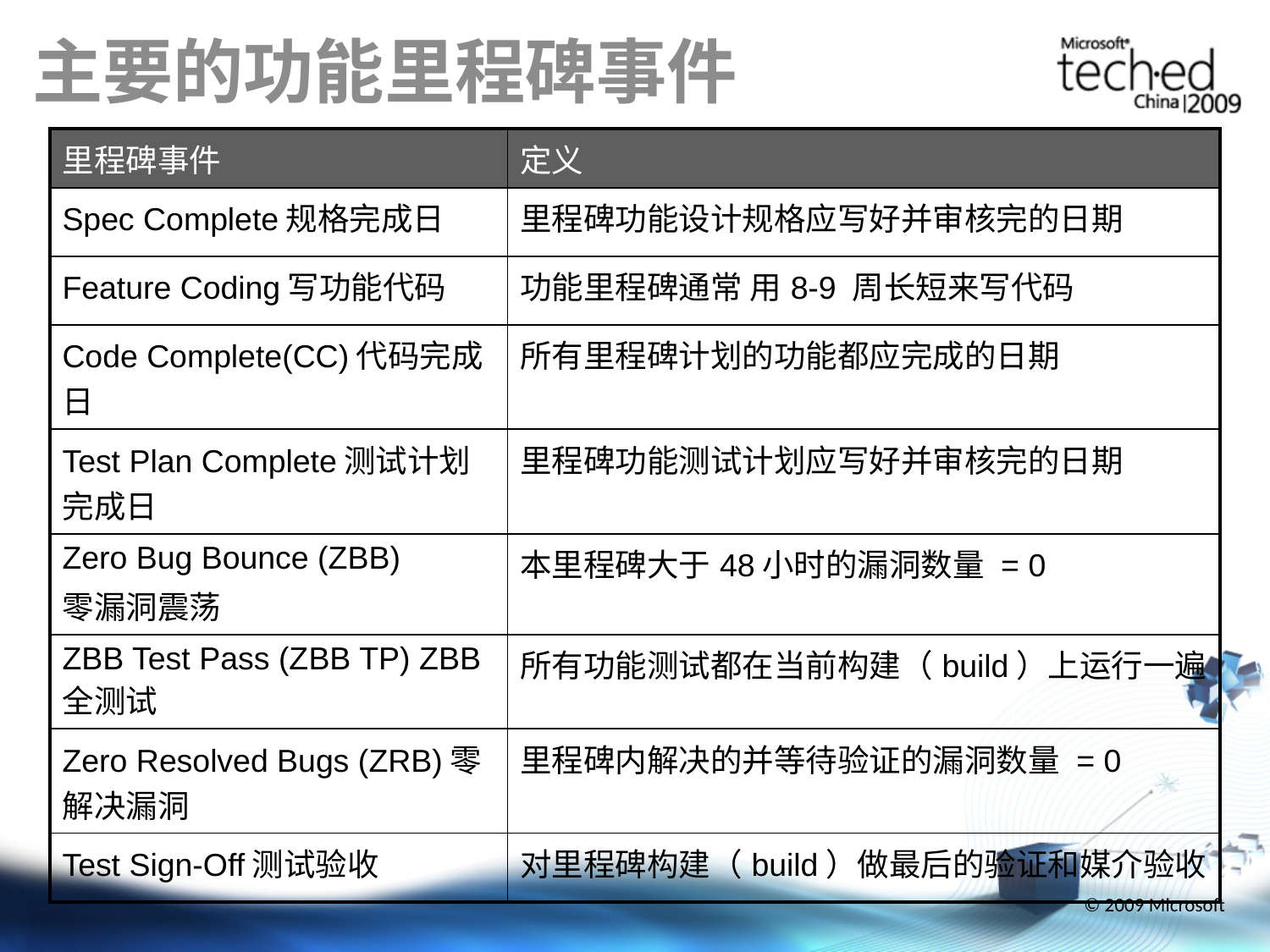

# 主要的功能里程碑事件
| 里程碑事件 | 定义 |
| --- | --- |
| Spec Complete规格完成日 | 里程碑功能设计规格应写好并审核完的日期 |
| Feature Coding写功能代码 | 功能里程碑通常 用8-9 周长短来写代码 |
| Code Complete(CC)代码完成日 | 所有里程碑计划的功能都应完成的日期 |
| Test Plan Complete测试计划完成日 | 里程碑功能测试计划应写好并审核完的日期 |
| Zero Bug Bounce (ZBB) 零漏洞震荡 | 本里程碑大于48小时的漏洞数量 = 0 |
| ZBB Test Pass (ZBB TP) ZBB全测试 | 所有功能测试都在当前构建（build）上运行一遍 |
| Zero Resolved Bugs (ZRB)零解决漏洞 | 里程碑内解决的并等待验证的漏洞数量 = 0 |
| Test Sign-Off测试验收 | 对里程碑构建（build）做最后的验证和媒介验收 |
© 2009 Microsoft